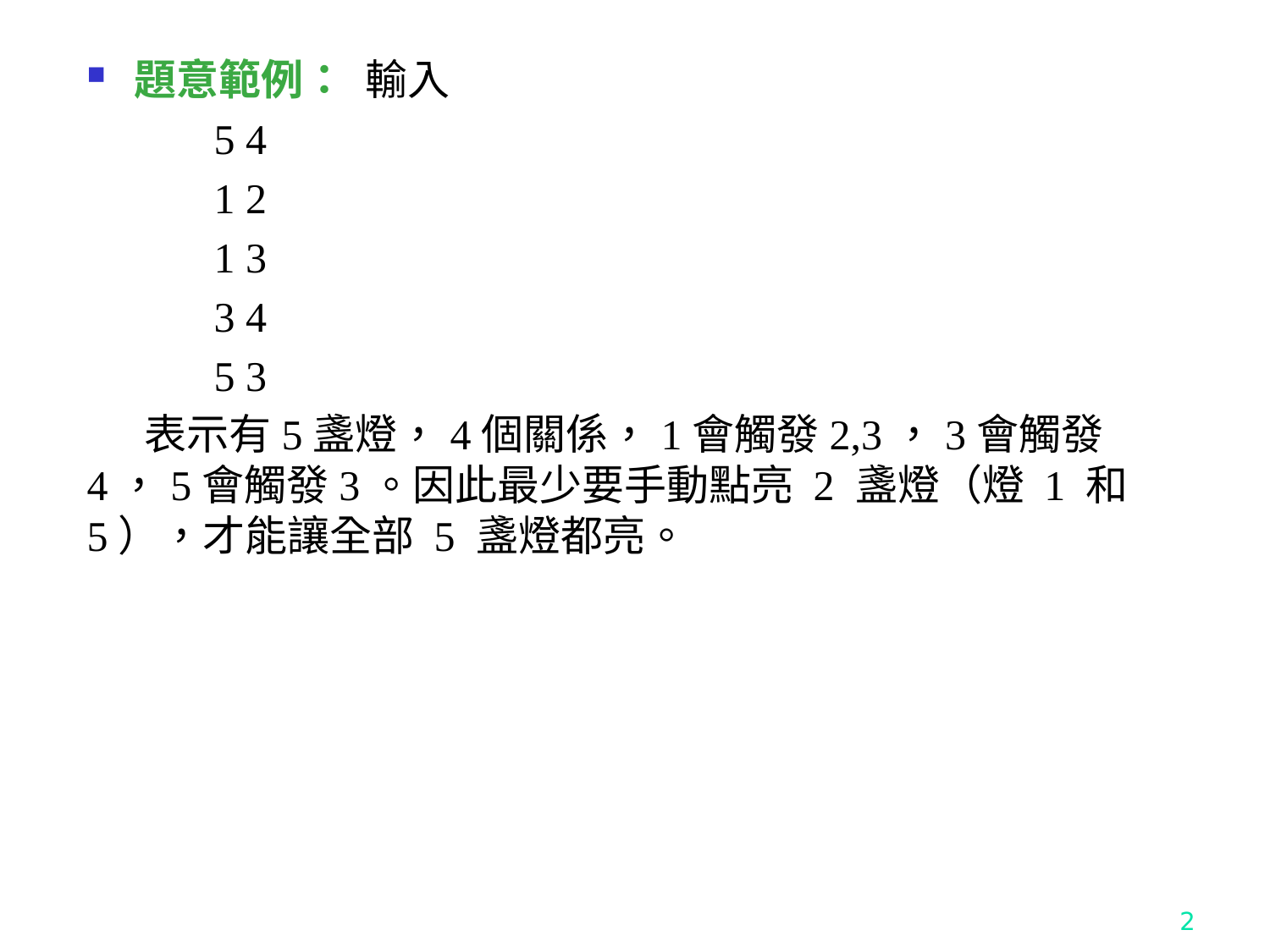

題意範例：  輸入
	5 4
	1 2
	1 3
	3 4
	5 3
     表示有5盞燈，4個關係，1會觸發2,3，3會觸發4，5會觸發3。因此最少要手動點亮 2 盞燈（燈 1 和 5），才能讓全部 5 盞燈都亮。
2